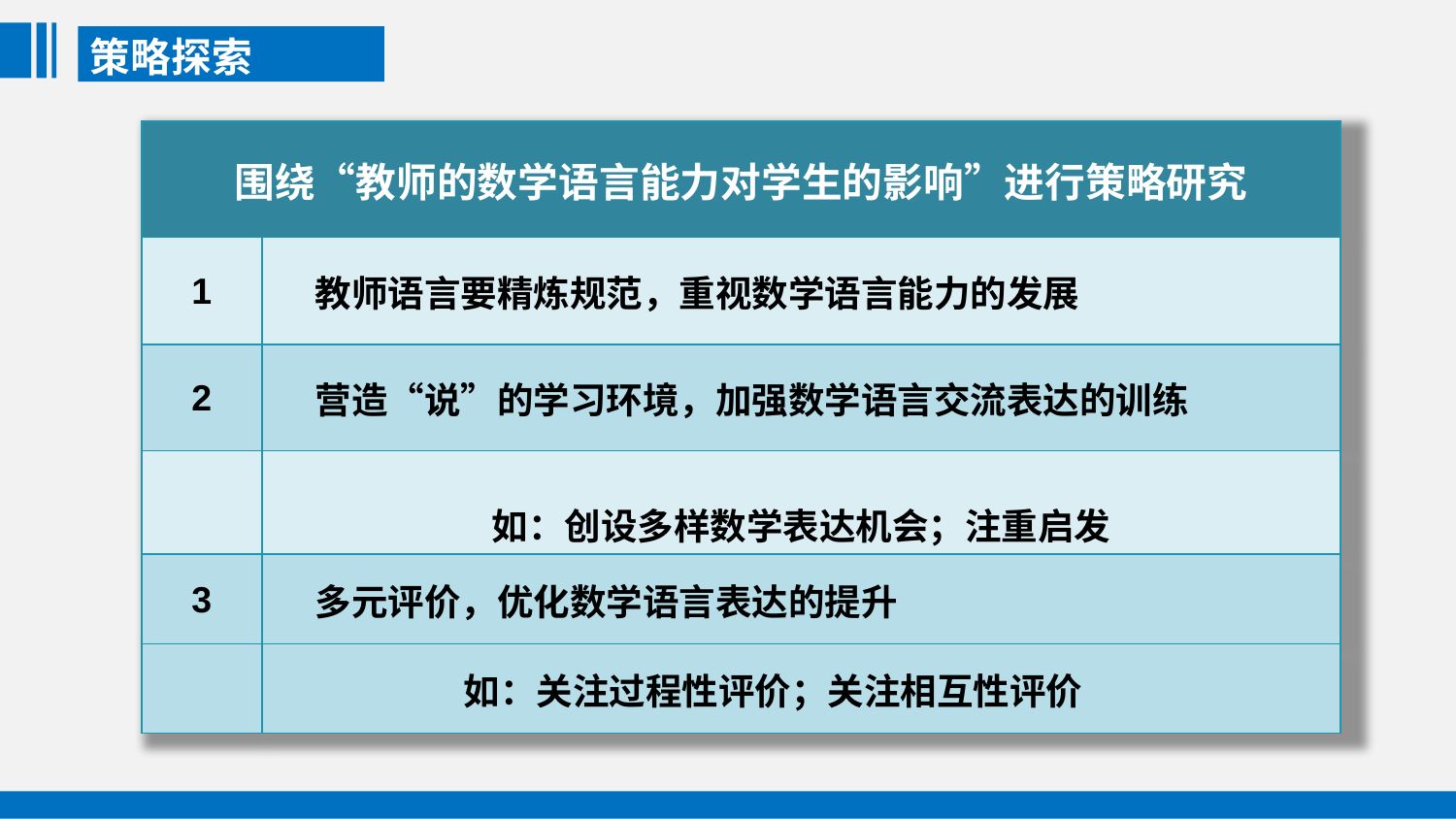

策略探索
| 围绕“教师的数学语言能力对学生的影响”进行策略研究 |  |
| --- | --- |
| 1 | 教师语言要精炼规范，重视数学语言能力的发展 |
| 2 | 营造“说”的学习环境，加强数学语言交流表达的训练 |
|  | 如：创设多样数学表达机会；注重启发 |
| 3 | 多元评价，优化数学语言表达的提升 |
|  | 如：关注过程性评价；关注相互性评价 |